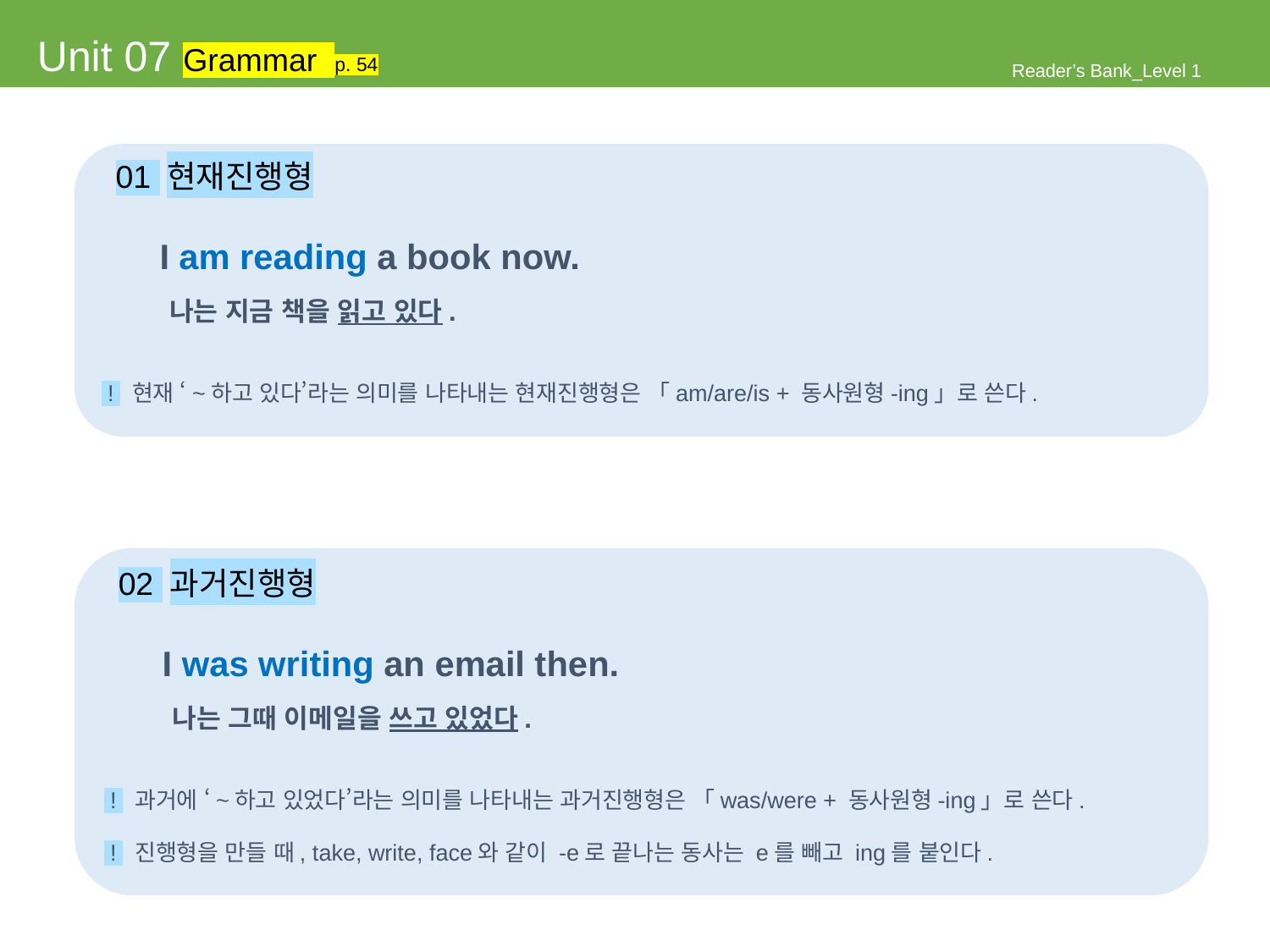

# Unit 07 Grammar  p. 54
Reader’s Bank_Level 1

  01 현재진행형

      I am reading a book now.
      나는 지금 책을 읽고 있다.

 !  현재 ‘~하고 있다’라는 의미를 나타내는 현재진행형은 「am/are/is + 동사원형-ing」로 쓴다.
  02 과거진행형

      I was writing an email then.
      나는 그때 이메일을 쓰고 있었다.

 !  과거에 ‘~하고 있었다’라는 의미를 나타내는 과거진행형은 「was/were + 동사원형-ing」로 쓴다.
 !  진행형을 만들 때, take, write, face와 같이 -e로 끝나는 동사는 e를 빼고 ing를 붙인다.